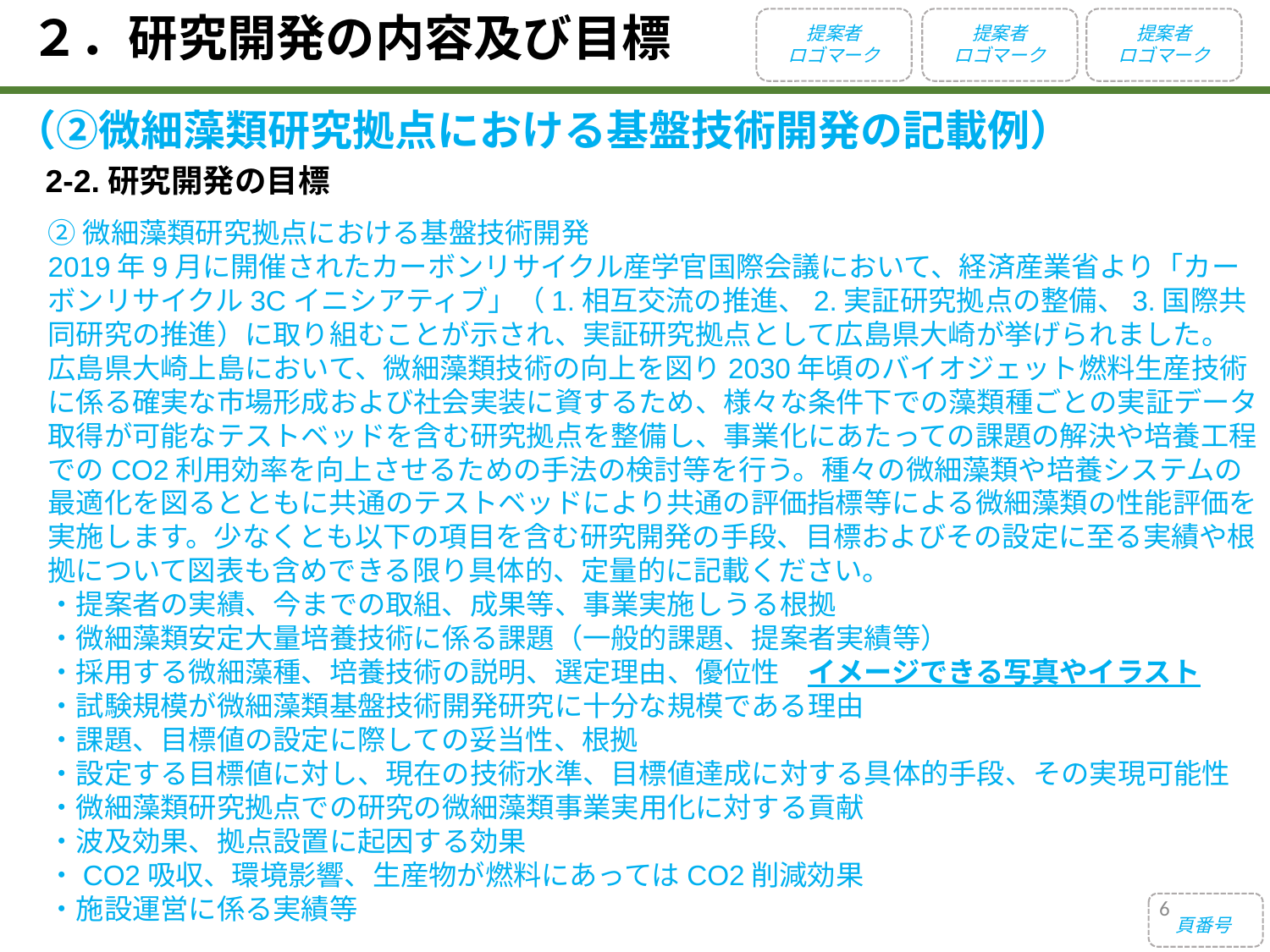

２．研究開発の内容及び目標

提案者
ロゴマーク
提案者
ロゴマーク
提案者
ロゴマーク
（②微細藻類研究拠点における基盤技術開発の記載例）
2-2.研究開発の目標
②微細藻類研究拠点における基盤技術開発
2019年9月に開催されたカーボンリサイクル産学官国際会議において、経済産業省より「カーボンリサイクル3Cイニシアティブ」（1.相互交流の推進、2.実証研究拠点の整備、3.国際共同研究の推進）に取り組むことが示され、実証研究拠点として広島県大崎が挙げられました。
広島県大崎上島において、微細藻類技術の向上を図り2030年頃のバイオジェット燃料生産技術に係る確実な市場形成および社会実装に資するため、様々な条件下での藻類種ごとの実証データ取得が可能なテストベッドを含む研究拠点を整備し、事業化にあたっての課題の解決や培養工程でのCO2利用効率を向上させるための手法の検討等を行う。種々の微細藻類や培養システムの最適化を図るとともに共通のテストベッドにより共通の評価指標等による微細藻類の性能評価を実施します。少なくとも以下の項目を含む研究開発の手段、目標およびその設定に至る実績や根拠について図表も含めできる限り具体的、定量的に記載ください。
・提案者の実績、今までの取組、成果等、事業実施しうる根拠
・微細藻類安定大量培養技術に係る課題（一般的課題、提案者実績等）
・採用する微細藻種、培養技術の説明、選定理由、優位性　イメージできる写真やイラスト
・試験規模が微細藻類基盤技術開発研究に十分な規模である理由
・課題、目標値の設定に際しての妥当性、根拠
・設定する目標値に対し、現在の技術水準、目標値達成に対する具体的手段、その実現可能性
・微細藻類研究拠点での研究の微細藻類事業実用化に対する貢献
・波及効果、拠点設置に起因する効果
・CO2吸収、環境影響、生産物が燃料にあってはCO2削減効果
・施設運営に係る実績等
6

頁番号